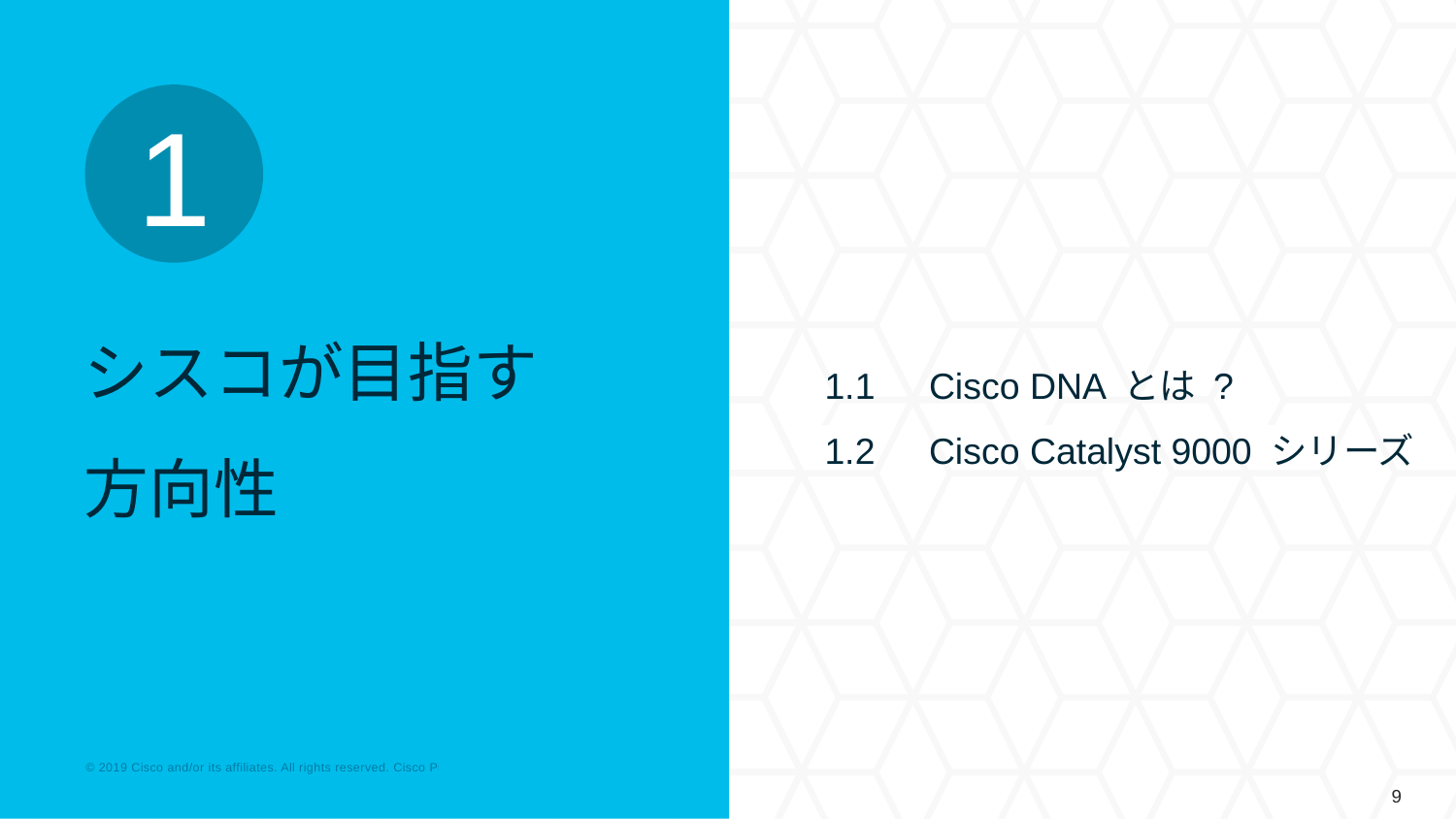

1
1.1　Cisco DNA とは ?
1.2　Cisco Catalyst 9000 シリーズ
# シスコが目指す 方向性
9